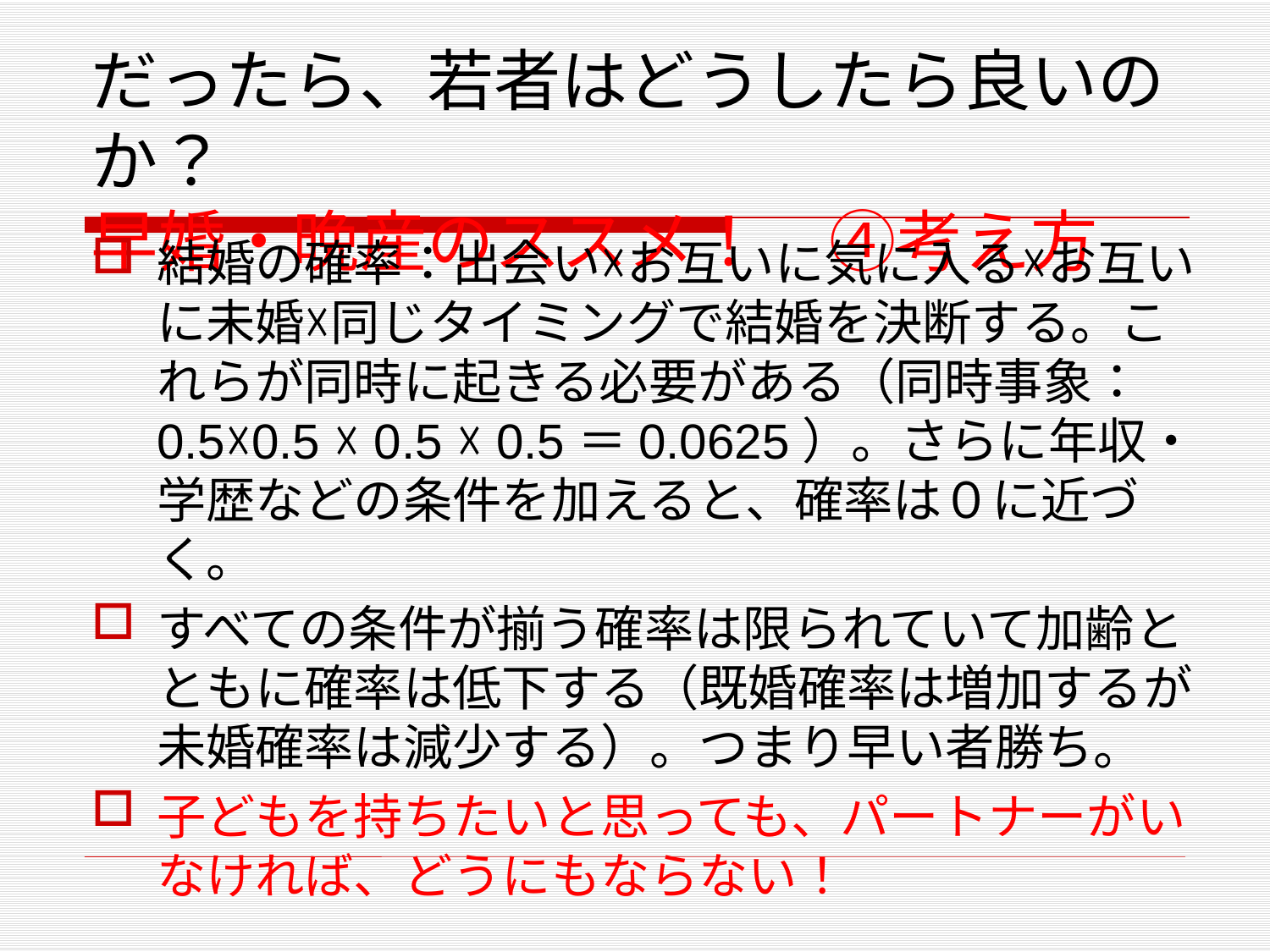

# だったら、若者はどうしたら良いのか？ 早婚・晩産のススメ！　④考え方
結婚の確率：出会い☓お互いに気に入る☓お互いに未婚☓同じタイミングで結婚を決断する。これらが同時に起きる必要がある（同時事象：0.5☓0.5 ☓ 0.5 ☓ 0.5＝0.0625）。さらに年収・学歴などの条件を加えると、確率は０に近づく。
すべての条件が揃う確率は限られていて加齢とともに確率は低下する（既婚確率は増加するが未婚確率は減少する）。つまり早い者勝ち。
子どもを持ちたいと思っても、パートナーがいなければ、どうにもならない！